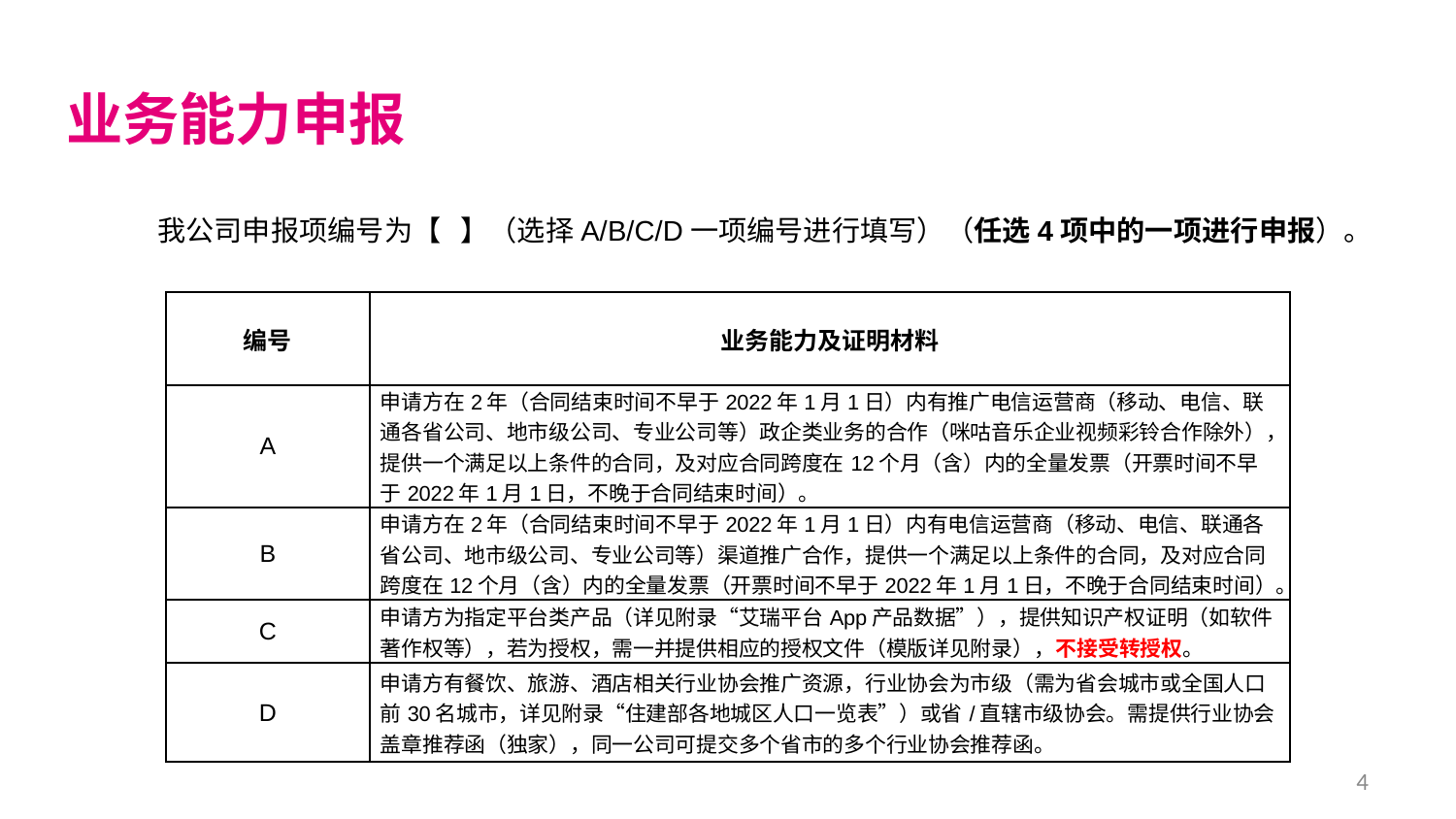

业务能力申报
我公司申报项编号为【   】（选择A/B/C/D一项编号进行填写）（任选4项中的一项进行申报）。
| 编号 | 业务能力及证明材料 |
| --- | --- |
| A | 申请方在2年（合同结束时间不早于2022年1月1日）内有推广电信运营商（移动、电信、联通各省公司、地市级公司、专业公司等）政企类业务的合作（咪咕音乐企业视频彩铃合作除外），提供一个满足以上条件的合同，及对应合同跨度在12个月（含）内的全量发票（开票时间不早于2022年1月1日，不晚于合同结束时间）。 |
| B | 申请方在2年（合同结束时间不早于2022年1月1日）内有电信运营商（移动、电信、联通各省公司、地市级公司、专业公司等）渠道推广合作，提供一个满足以上条件的合同，及对应合同跨度在12个月（含）内的全量发票（开票时间不早于2022年1月1日，不晚于合同结束时间）。 |
| C | 申请方为指定平台类产品（详见附录“艾瑞平台App产品数据”），提供知识产权证明（如软件著作权等），若为授权，需一并提供相应的授权文件（模版详见附录），不接受转授权。 |
| D | 申请方有餐饮、旅游、酒店相关行业协会推广资源，行业协会为市级（需为省会城市或全国人口前30名城市，详见附录“住建部各地城区人口一览表”）或省/直辖市级协会。需提供行业协会盖章推荐函（独家），同一公司可提交多个省市的多个行业协会推荐函。 |
4